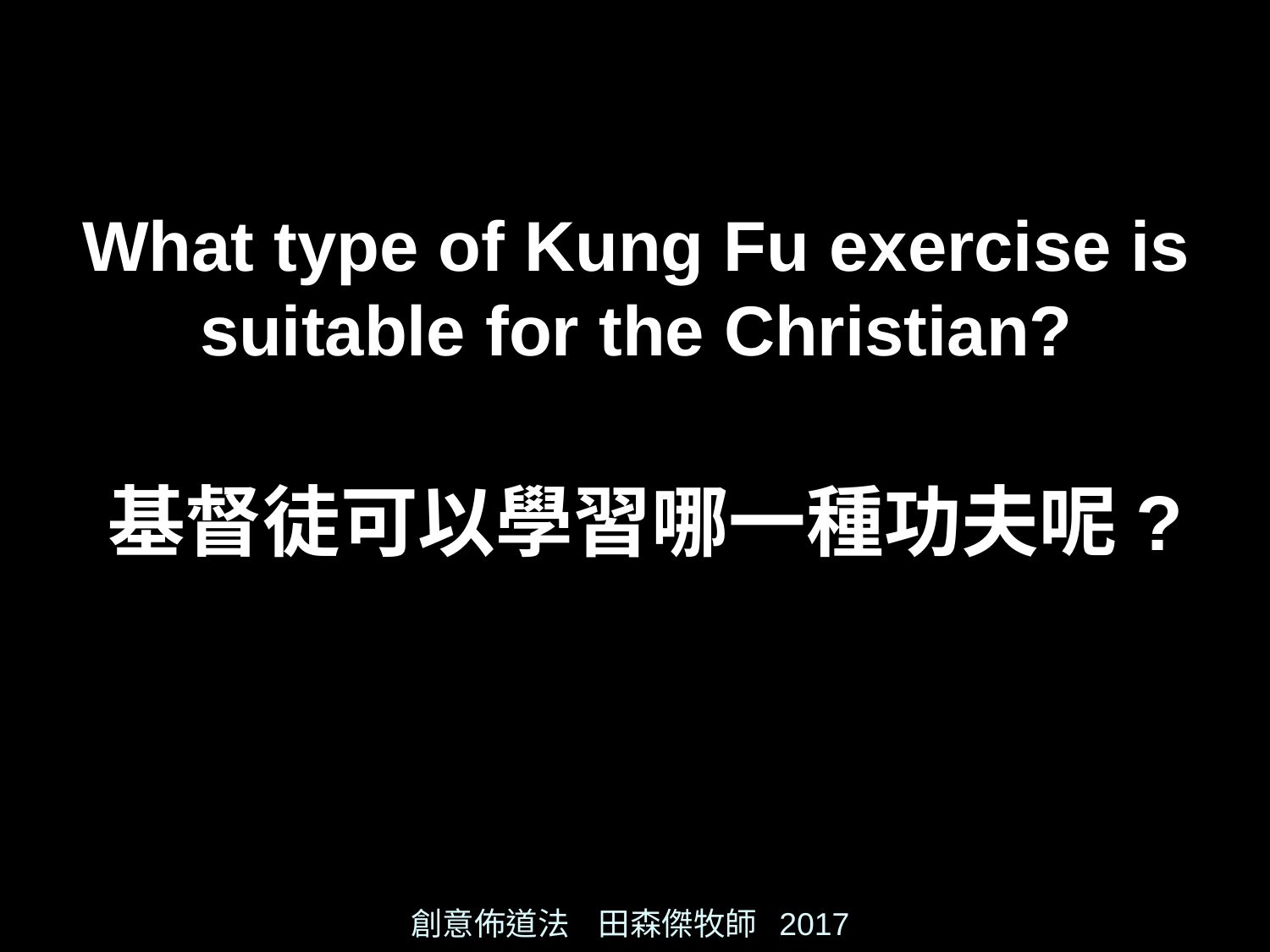

# What type of Kung Fu exercise is suitable for the Christian?
基督徒可以學習哪一種功夫呢?

創意佈道法    田森傑牧師  2017